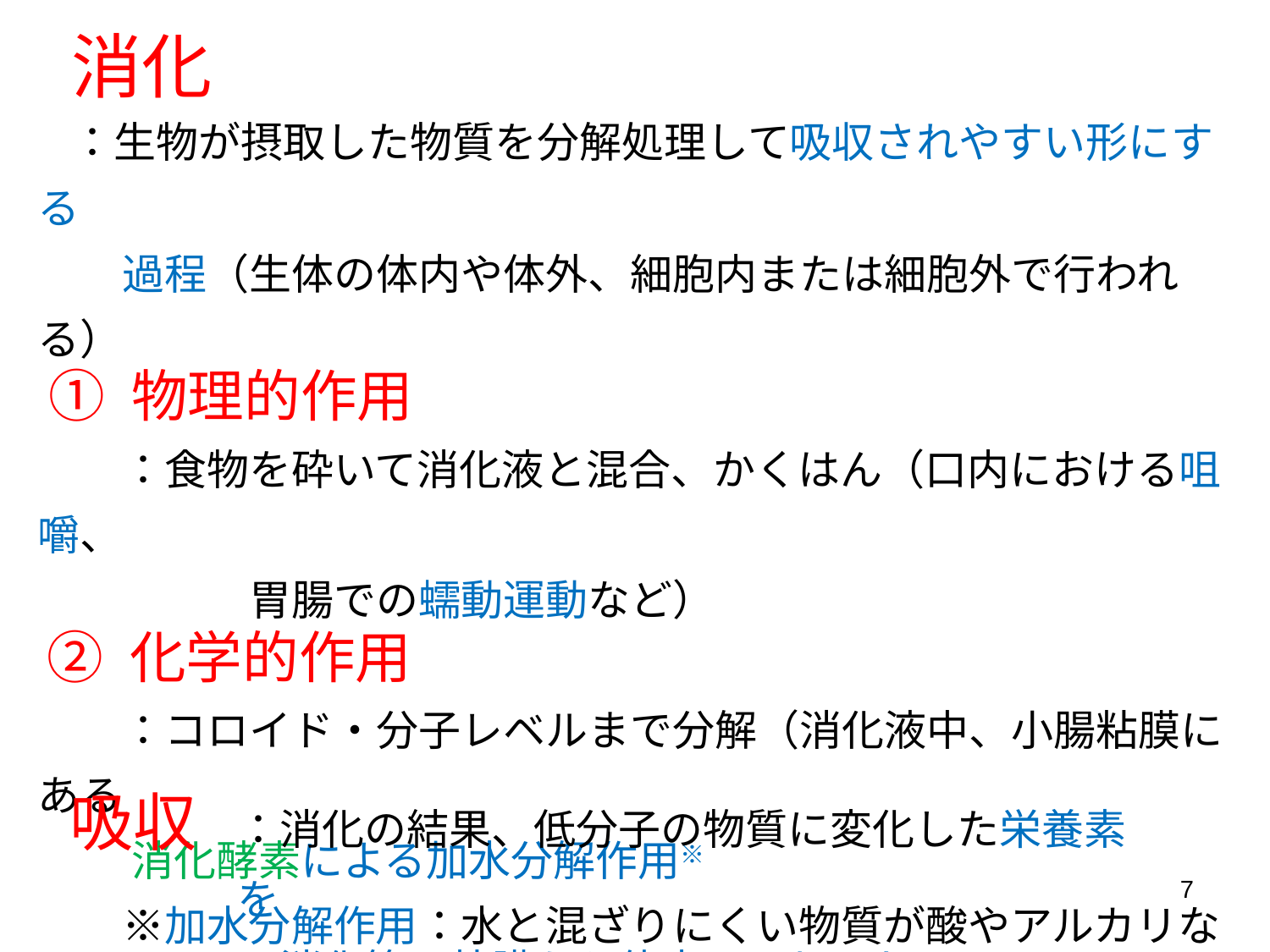

消化
  ：生物が摂取した物質を分解処理して吸収されやすい形にする
　　過程（生体の体内や体外、細胞内または細胞外で行われる）
 ① 物理的作用
　　：食物を砕いて消化液と混合、かくはん（口内における咀嚼、
　　　　　胃腸での蠕動運動など）
 ② 化学的作用
　　：コロイド・分子レベルまで分解（消化液中、小腸粘膜にある
　　 消化酵素による加水分解作用※
　　※加水分解作用：水と混ざりにくい物質が酸やアルカリなどで
　　　 分解され、水と混ざりやすく変化すること
吸収
：消化の結果、低分子の物質に変化した栄養素を
　消化管の粘膜から体内に取り入れること
7